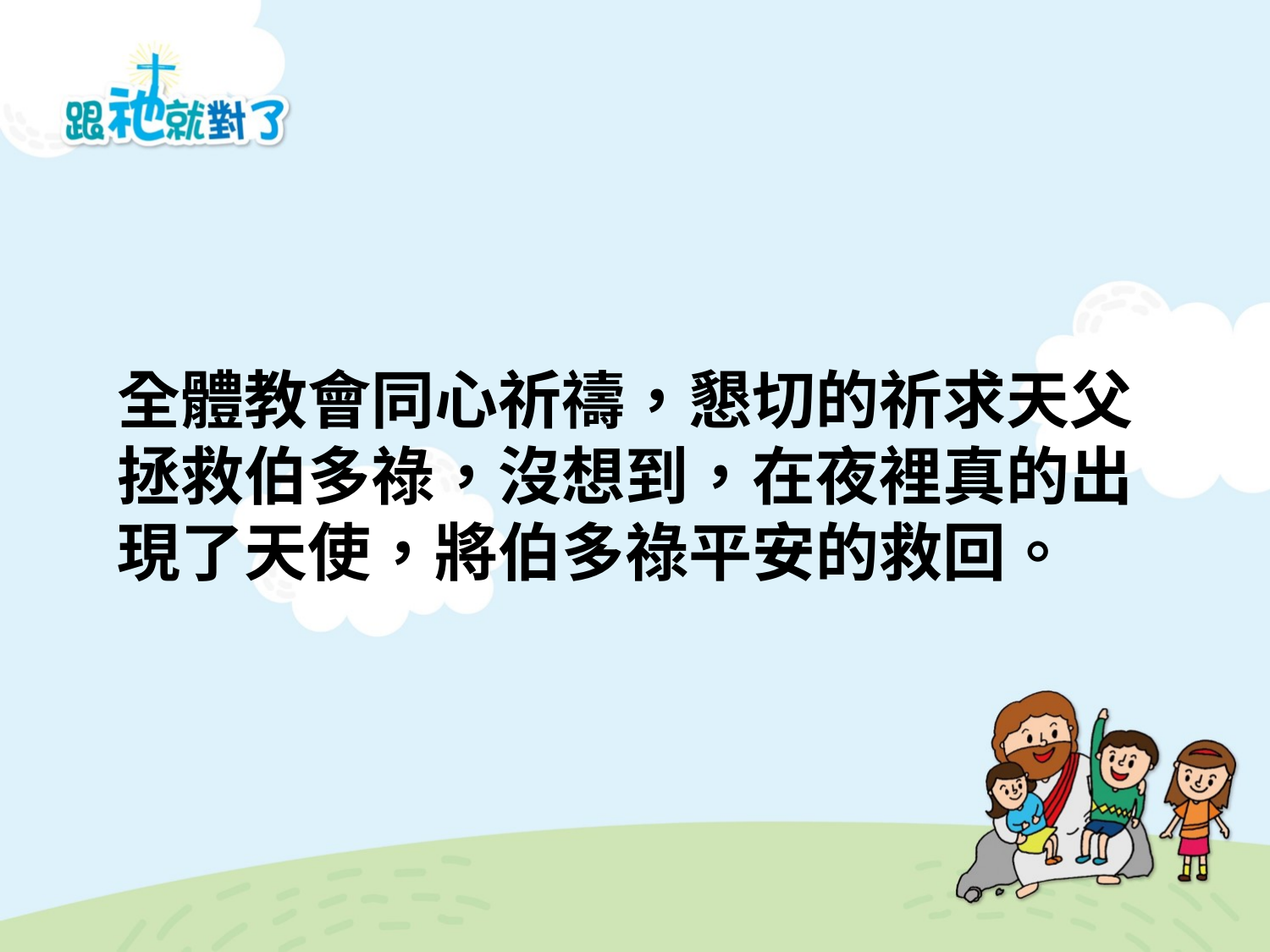

全體教會同心祈禱，懇切的祈求天父拯救伯多祿，沒想到，在夜裡真的出現了天使，將伯多祿平安的救回。